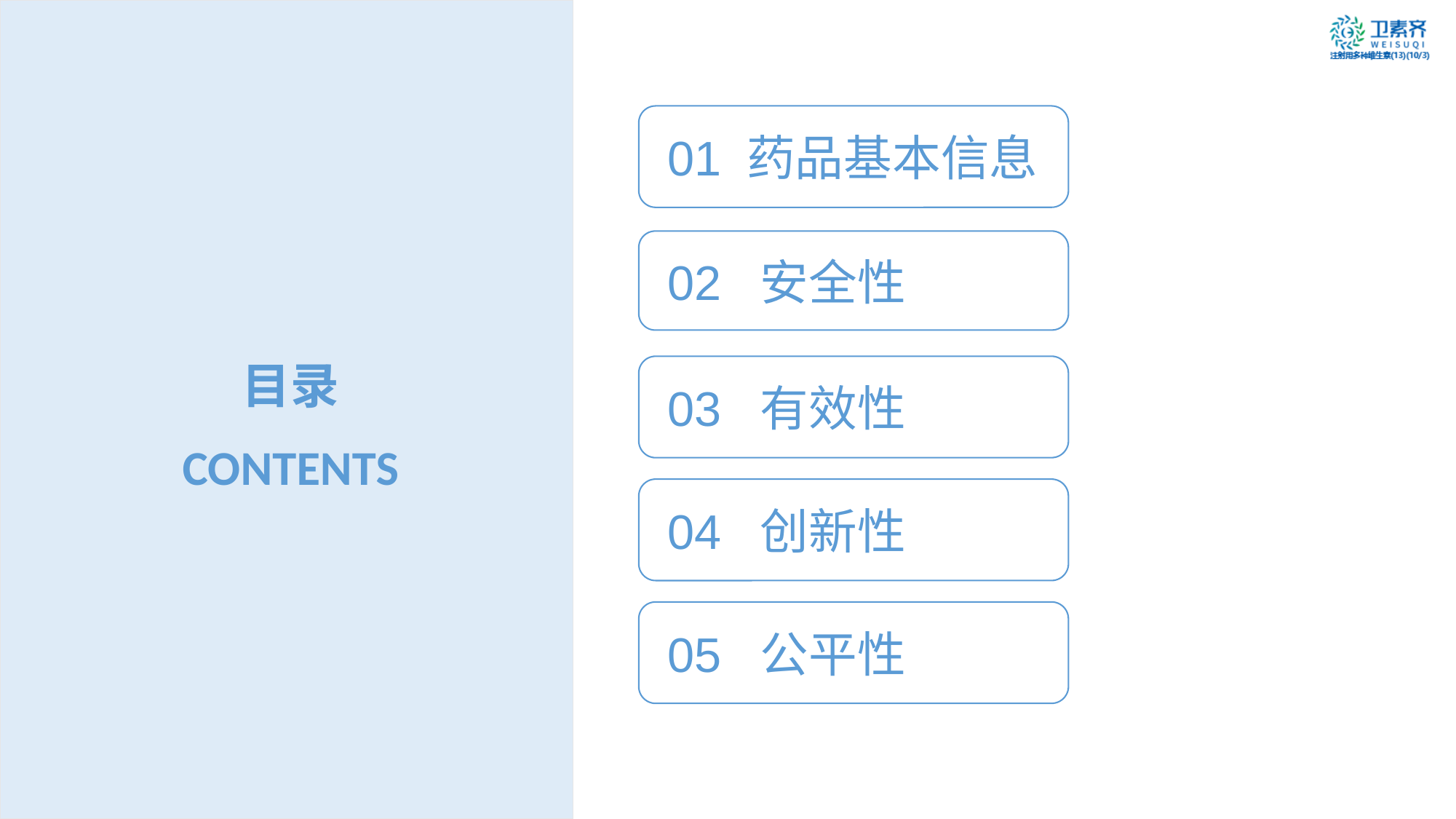

01 药品基本信息
 02  安全性
目录
CONTENTS
 03  有效性
 04  创新性
 05  公平性